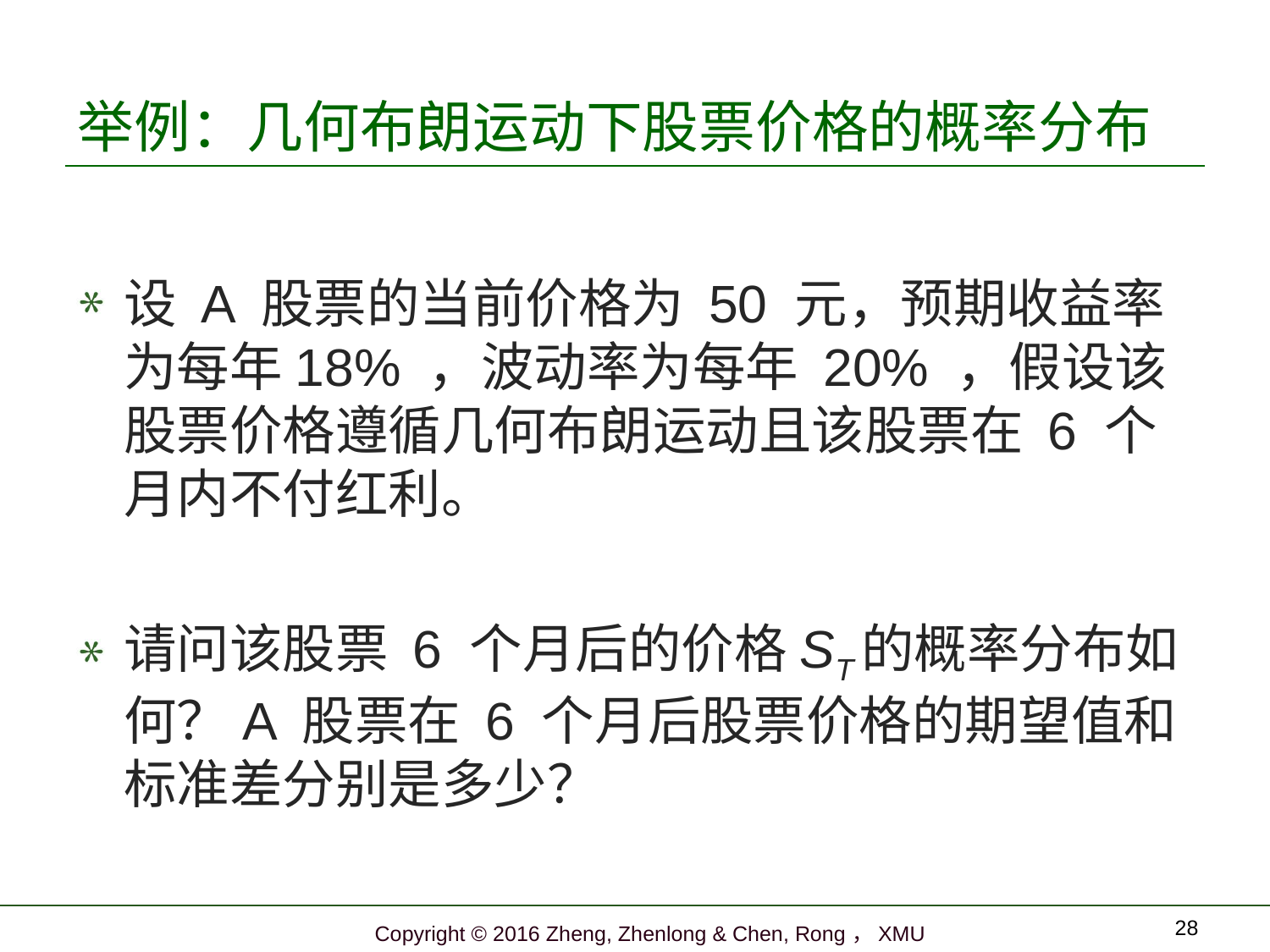

# 举例：几何布朗运动下股票价格的概率分布

设 A 股票的当前价格为 50 元，预期收益率为每年18% ，波动率为每年 20% ，假设该股票价格遵循几何布朗运动且该股票在 6 个月内不付红利。

请问该股票 6 个月后的价格ST的概率分布如何？A 股票在 6 个月后股票价格的期望值和标准差分别是多少？
28